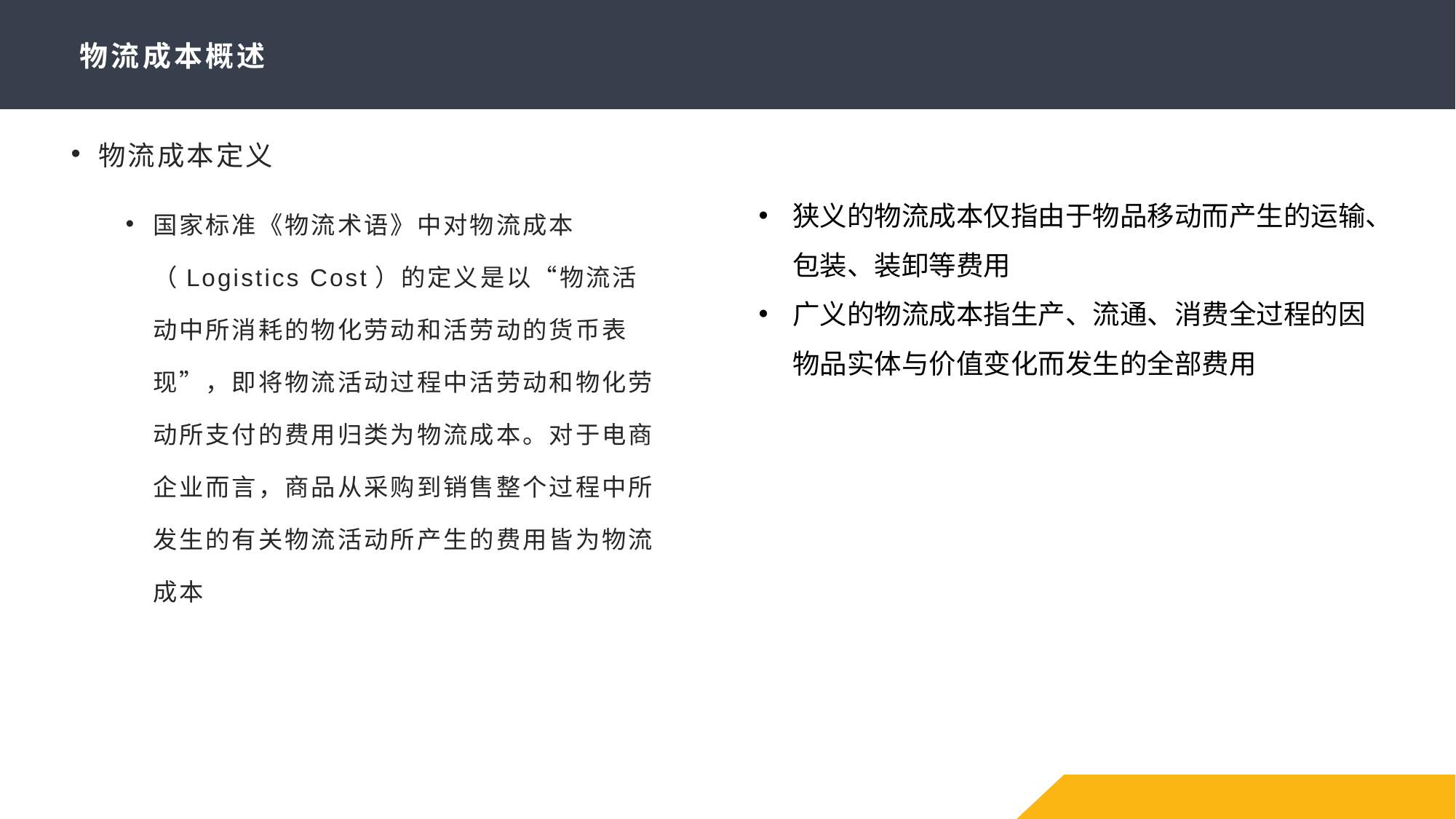

# 物流成本概述
物流成本定义
国家标准《物流术语》中对物流成本（Logistics Cost）的定义是以“物流活动中所消耗的物化劳动和活劳动的货币表现”，即将物流活动过程中活劳动和物化劳动所支付的费用归类为物流成本。对于电商企业而言，商品从采购到销售整个过程中所发生的有关物流活动所产生的费用皆为物流成本
狭义的物流成本仅指由于物品移动而产生的运输、包装、装卸等费用
广义的物流成本指生产、流通、消费全过程的因物品实体与价值变化而发生的全部费用